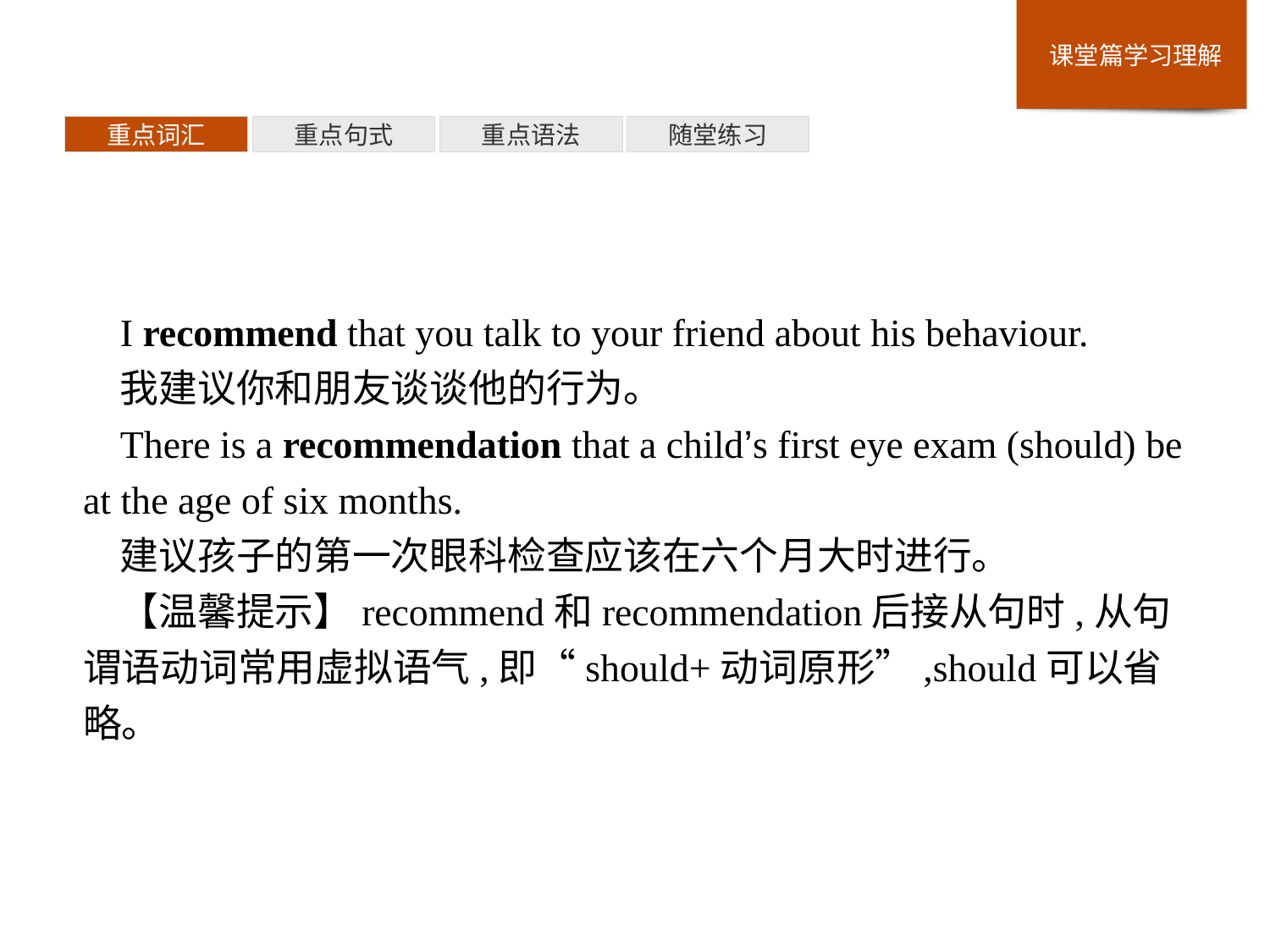

重点词汇
重点句式
重点语法
随堂练习
I recommend that you talk to your friend about his behaviour.
我建议你和朋友谈谈他的行为。
There is a recommendation that a child’s first eye exam (should) be at the age of six months.
建议孩子的第一次眼科检查应该在六个月大时进行。
【温馨提示】recommend和recommendation后接从句时,从句谓语动词常用虚拟语气,即“should+动词原形”,should可以省略。